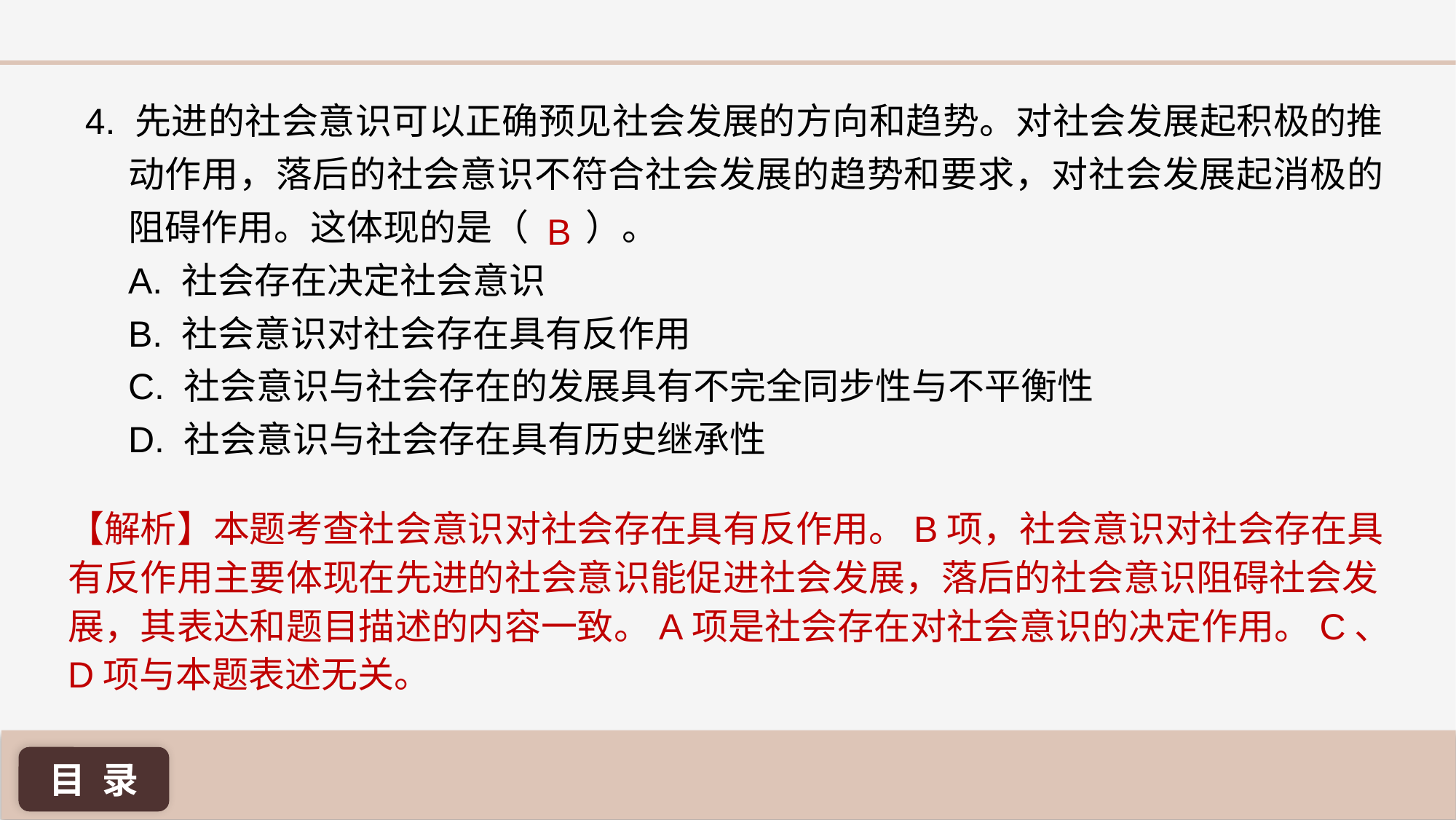

4. 先进的社会意识可以正确预见社会发展的方向和趋势。对社会发展起积极的推动作用，落后的社会意识不符合社会发展的趋势和要求，对社会发展起消极的阻碍作用。这体现的是（       ）。
A. 社会存在决定社会意识
B. 社会意识对社会存在具有反作用
C. 社会意识与社会存在的发展具有不完全同步性与不平衡性
D. 社会意识与社会存在具有历史继承性
B
【解析】本题考查社会意识对社会存在具有反作用。B项，社会意识对社会存在具有反作用主要体现在先进的社会意识能促进社会发展，落后的社会意识阻碍社会发展，其表达和题目描述的内容一致。A项是社会存在对社会意识的决定作用。C、D项与本题表述无关。